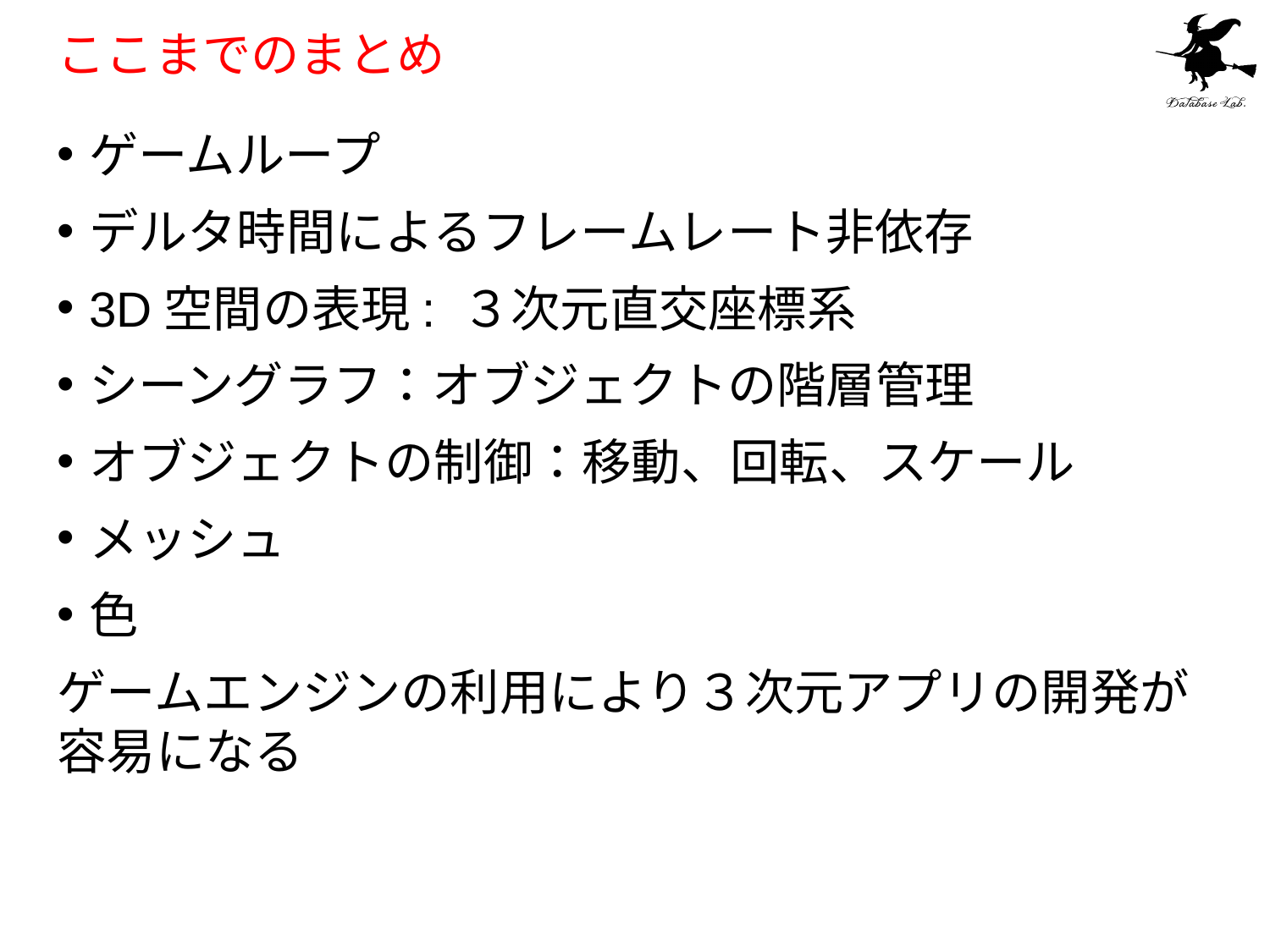

# ここまでのまとめ
ゲームループ
デルタ時間によるフレームレート非依存
3D空間の表現: ３次元直交座標系
シーングラフ：オブジェクトの階層管理
オブジェクトの制御：移動、回転、スケール
メッシュ
色
ゲームエンジンの利用により３次元アプリの開発が容易になる